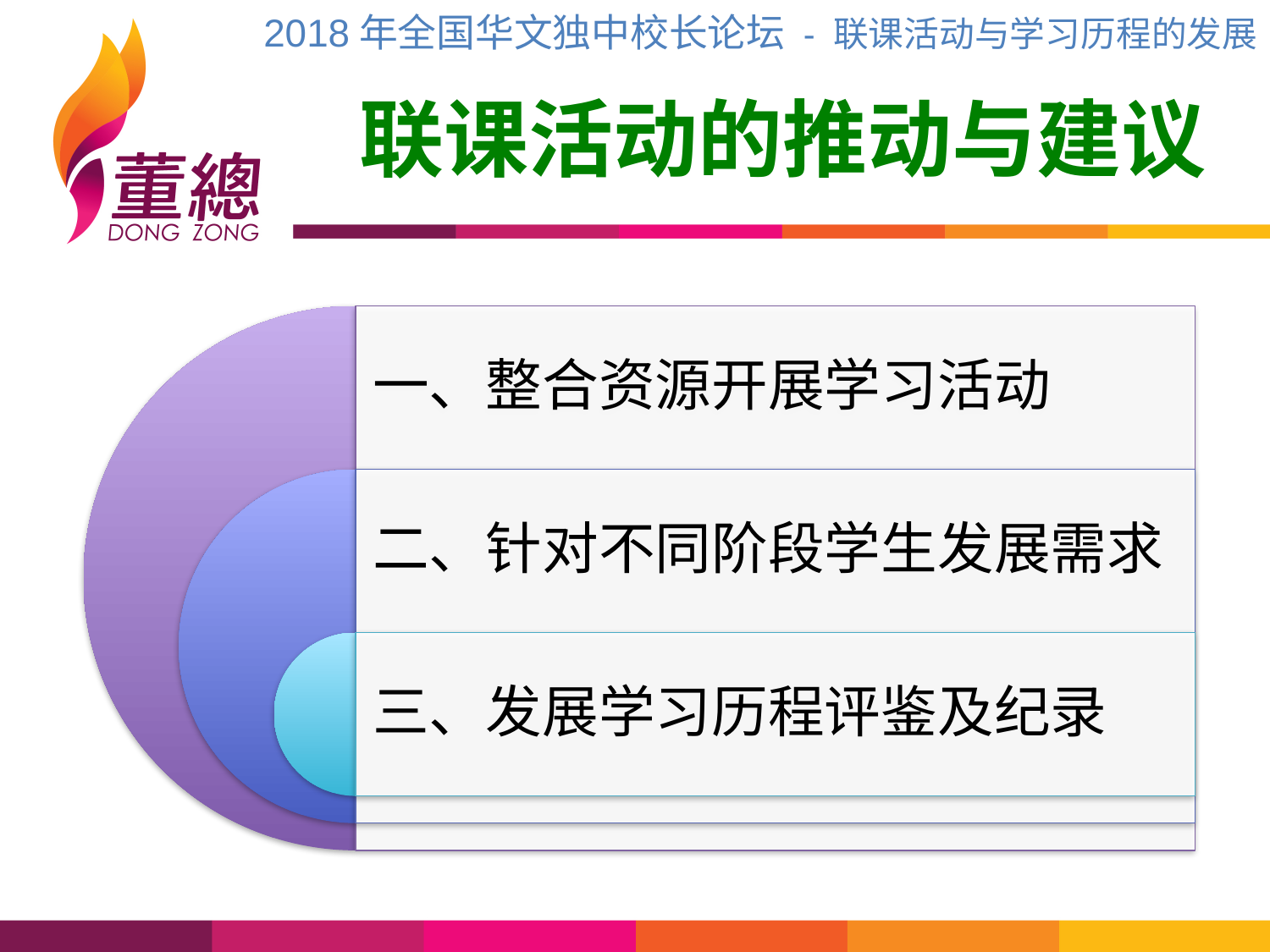

2018年全国华文独中校长论坛 - 联课活动与学习历程的发展
联课活动的推动与建议
一、整合资源开展学习活动
二、针对不同阶段学生发展需求
三、发展学习历程评鉴及纪录